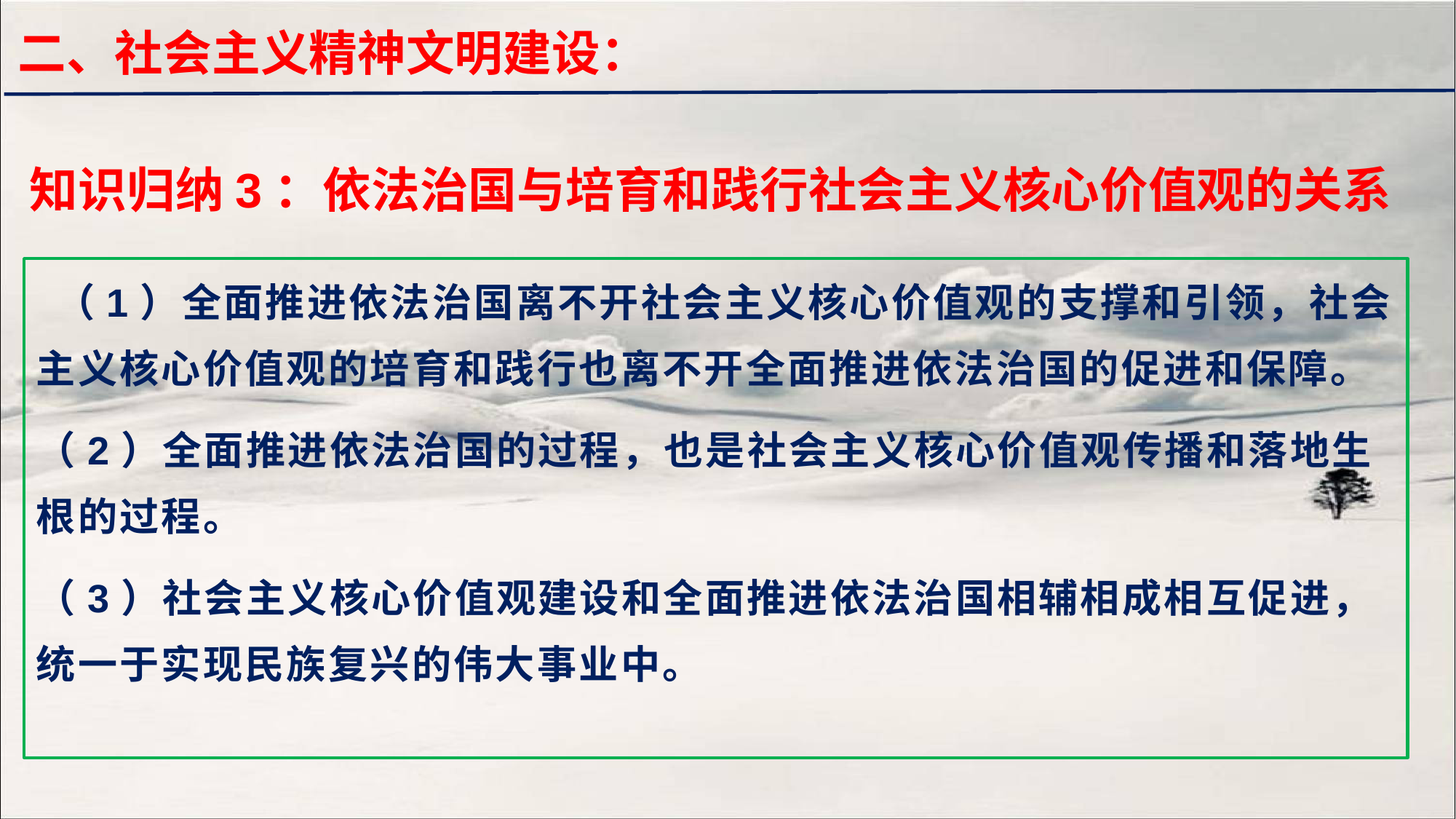

二、社会主义精神文明建设：
知识归纳3：依法治国与培育和践行社会主义核心价值观的关系
 （1）全面推进依法治国离不开社会主义核心价值观的支撑和引领，社会主义核心价值观的培育和践行也离不开全面推进依法治国的促进和保障。
（2）全面推进依法治国的过程，也是社会主义核心价值观传播和落地生根的过程。
（3）社会主义核心价值观建设和全面推进依法治国相辅相成相互促进，统一于实现民族复兴的伟大事业中。